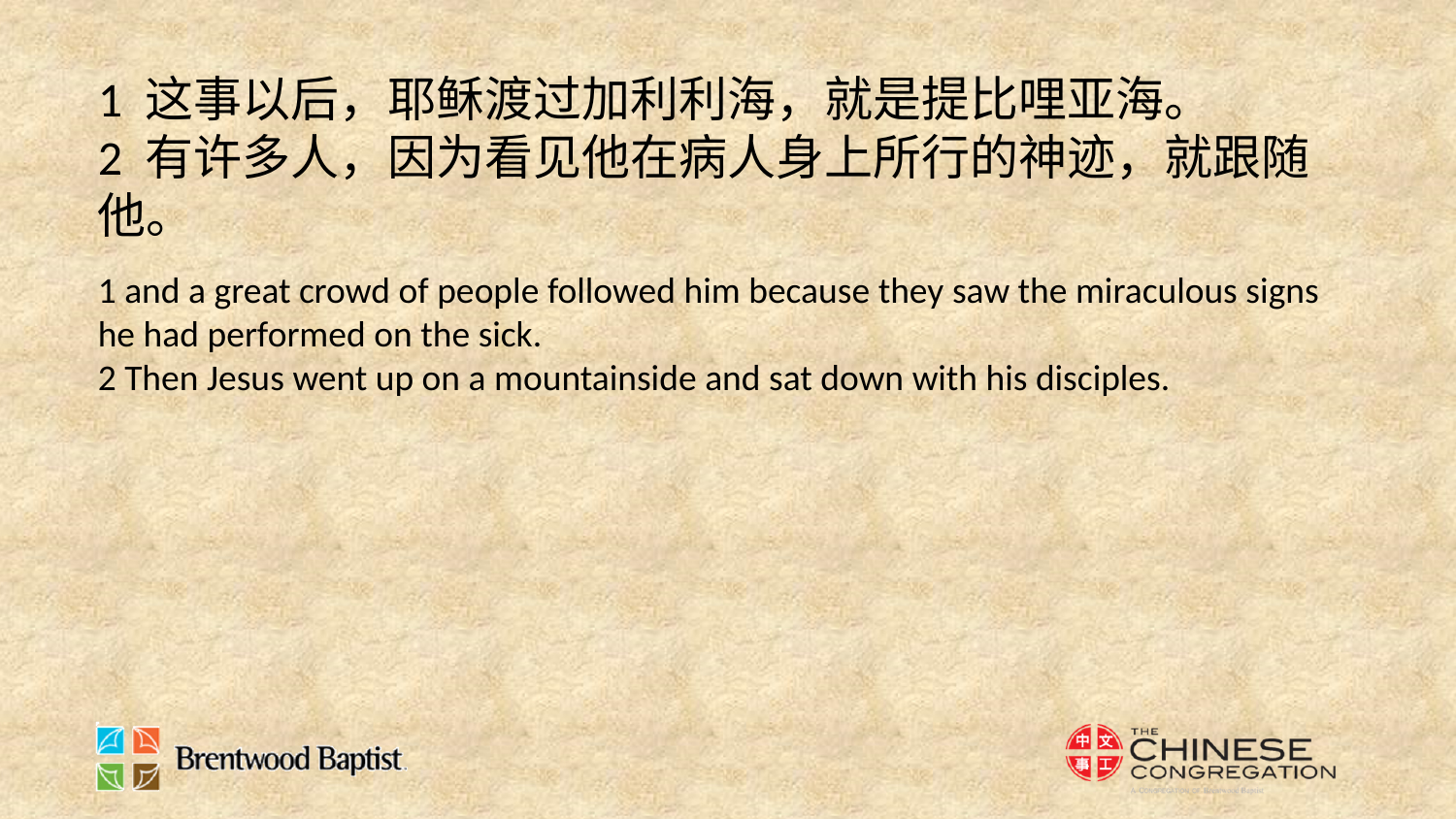

1 这事以后，耶稣渡过加利利海，就是提比哩亚海。
2 有许多人，因为看见他在病人身上所行的神迹，就跟随他。

1 and a great crowd of people followed him because they saw the miraculous signs he had performed on the sick.
2 Then Jesus went up on a mountainside and sat down with his disciples.